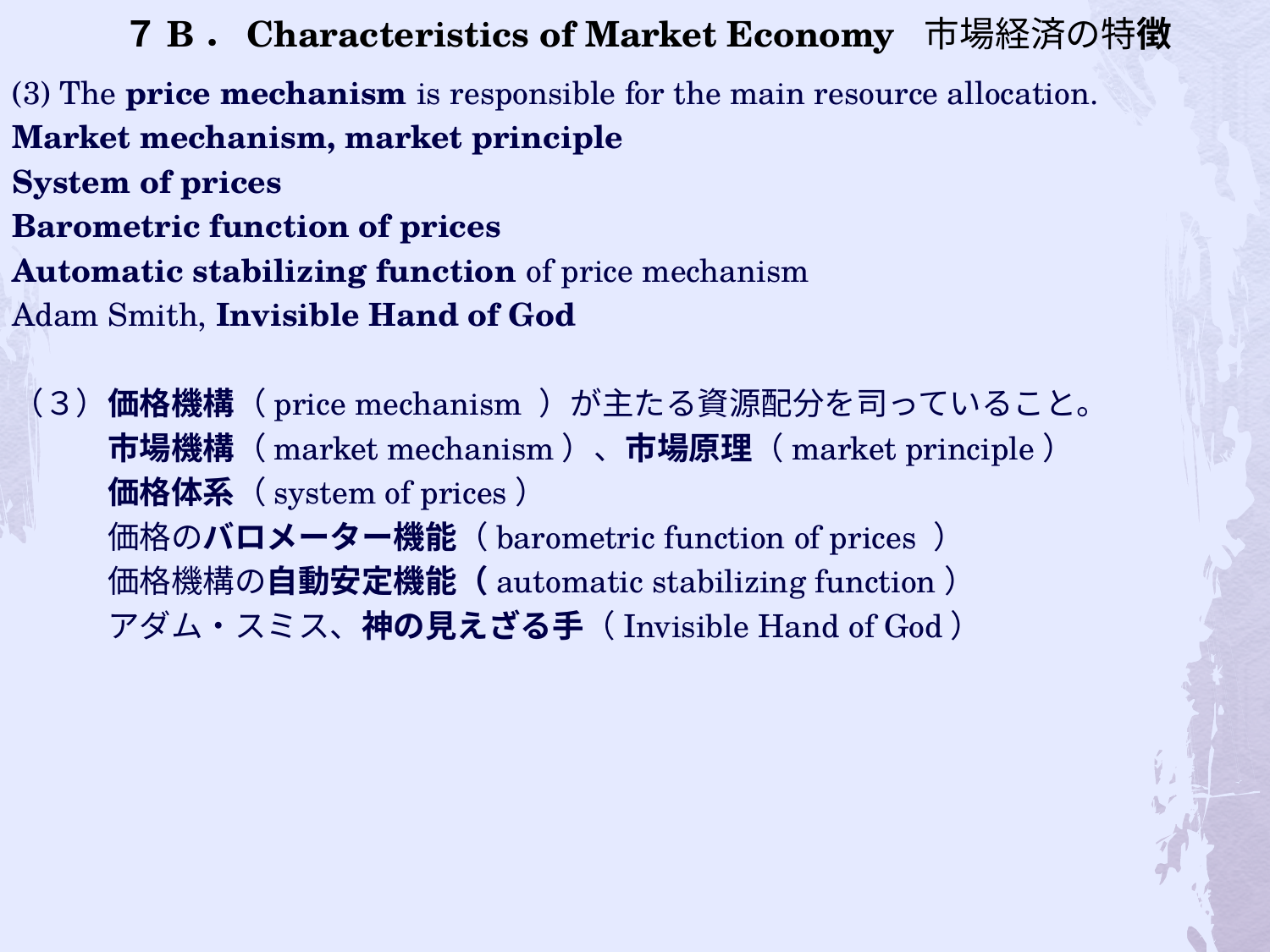

# ７B．Characteristics of Market Economy  市場経済の特徴
(3) The price mechanism is responsible for the main resource allocation.
Market mechanism, market principle
System of prices
Barometric function of prices
Automatic stabilizing function of price mechanism
Adam Smith, Invisible Hand of God

（３）価格機構（price mechanism ）が主たる資源配分を司っていること。
　　　市場機構（market mechanism）、市場原理（market principle）
　　　価格体系（system of prices）
　　　価格のバロメーター機能（barometric function of prices ）
　　　価格機構の自動安定機能（automatic stabilizing function）
　　　アダム・スミス、神の見えざる手（Invisible Hand of God）